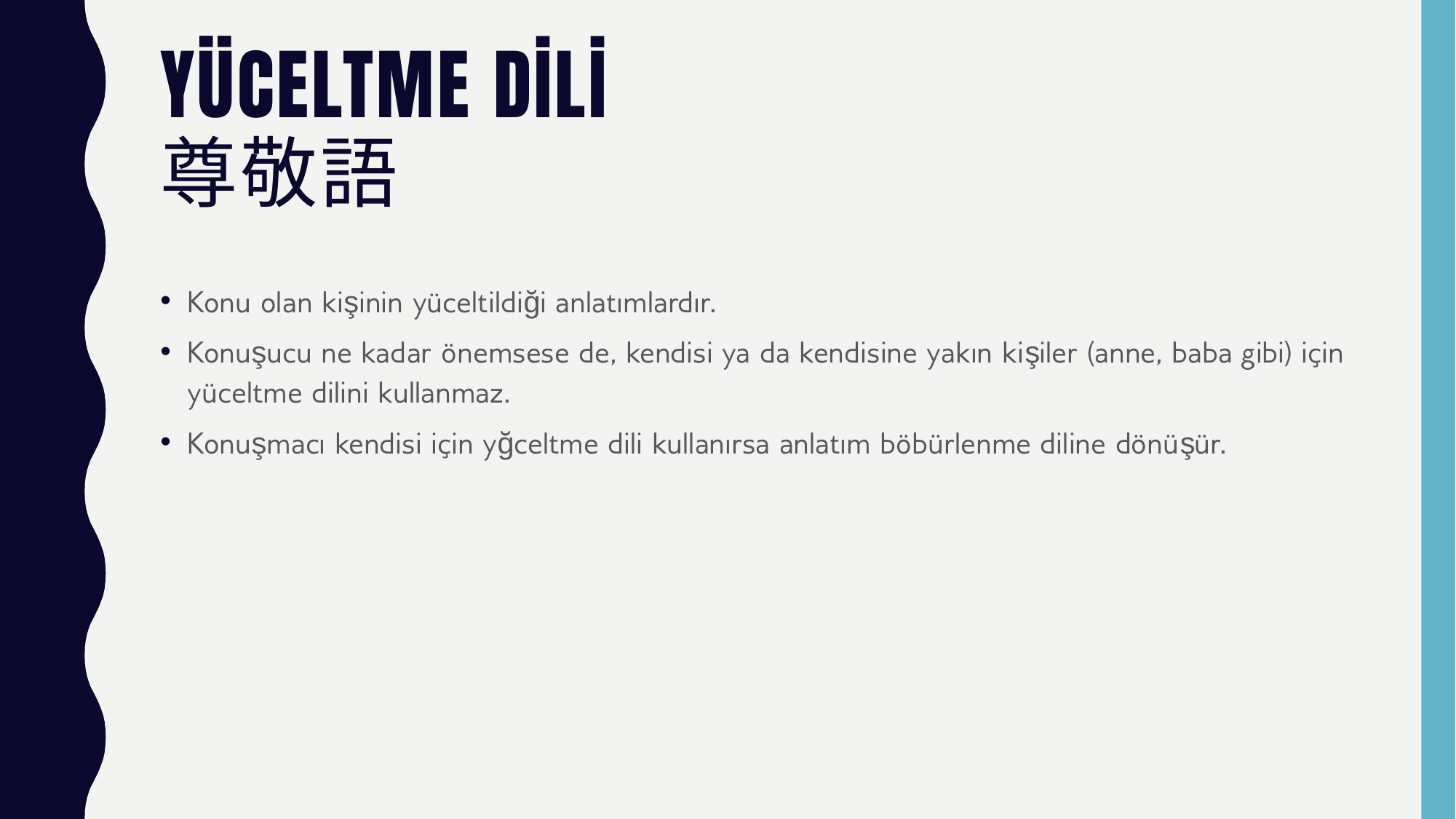

# Yüceltme Dili 尊敬語
Konu olan kişinin yüceltildiği anlatımlardır.
Konuşucu ne kadar önemsese de, kendisi ya da kendisine yakın kişiler (anne, baba gibi) için yüceltme dilini kullanmaz.
Konuşmacı kendisi için yğceltme dili kullanırsa anlatım böbürlenme diline dönüşür.